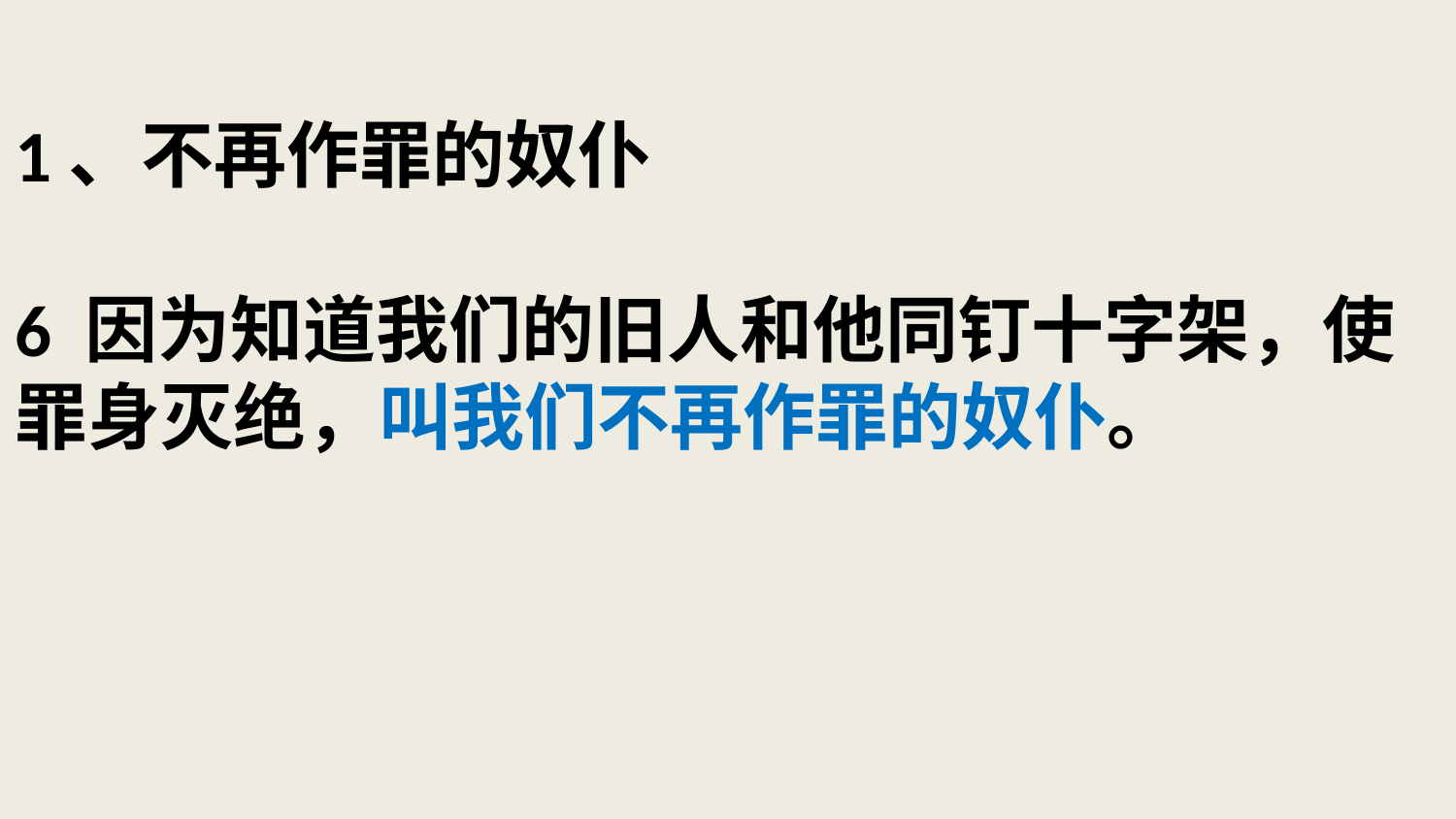

# 1、不再作罪的奴仆 6 因为知道我们的旧人和他同钉十字架，使罪身灭绝，叫我们不再作罪的奴仆。